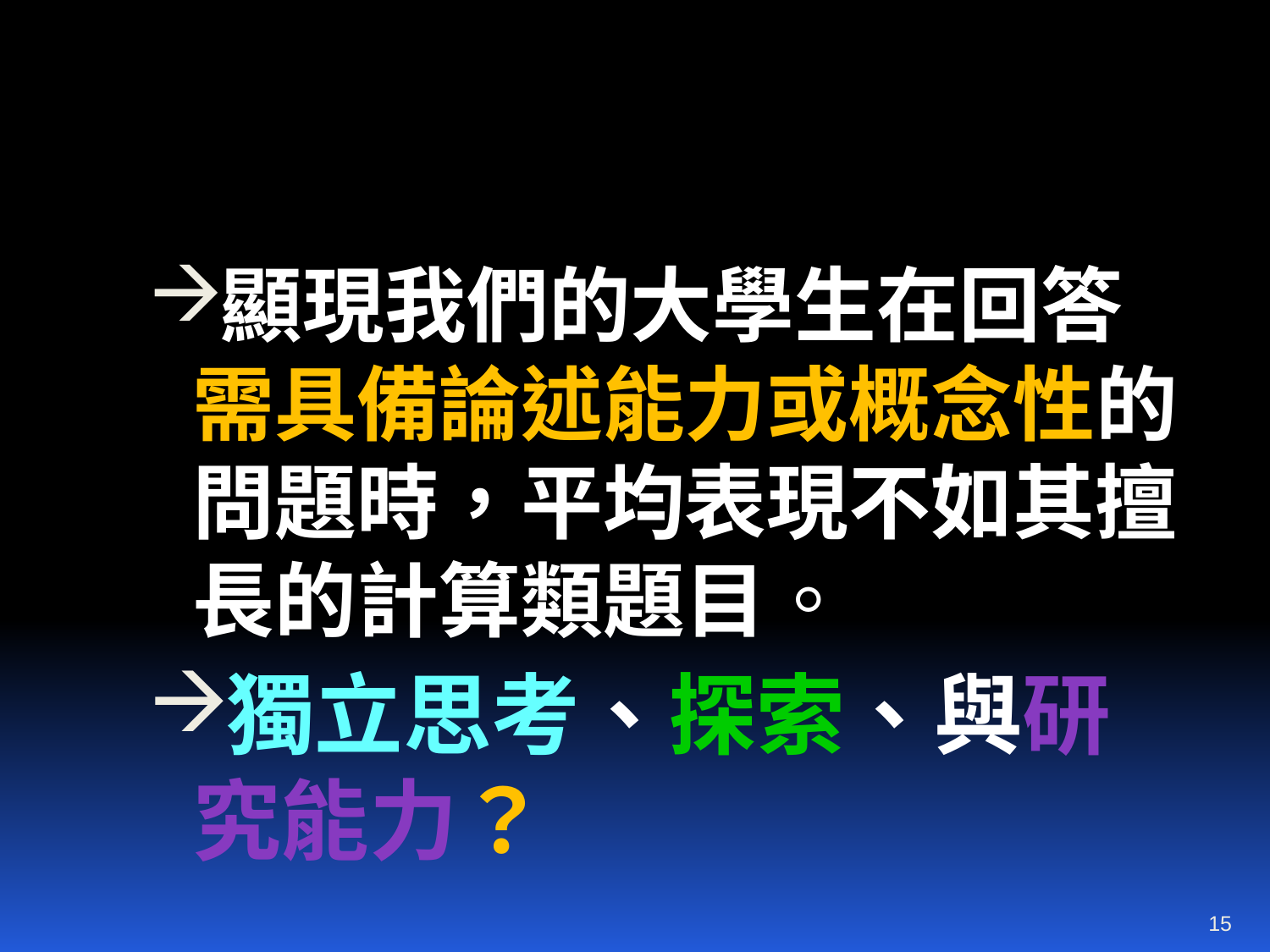

#
顯現我們的大學生在回答需具備論述能力或概念性的問題時，平均表現不如其擅長的計算類題目。
獨立思考、探索、與研究能力？

15